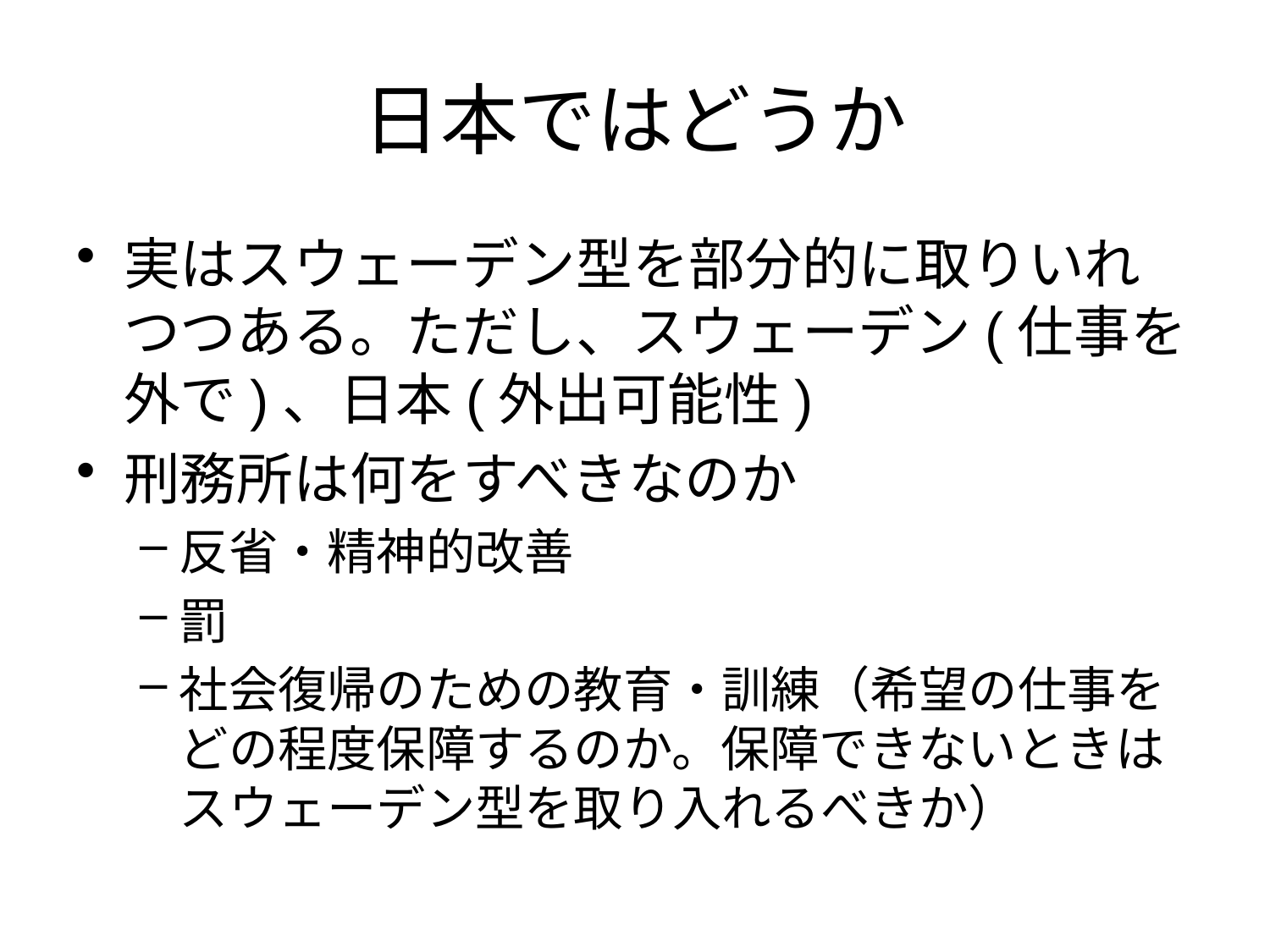

# 日本ではどうか
実はスウェーデン型を部分的に取りいれつつある。ただし、スウェーデン(仕事を外で)、日本(外出可能性)
刑務所は何をすべきなのか
反省・精神的改善
罰
社会復帰のための教育・訓練（希望の仕事をどの程度保障するのか。保障できないときはスウェーデン型を取り入れるべきか）